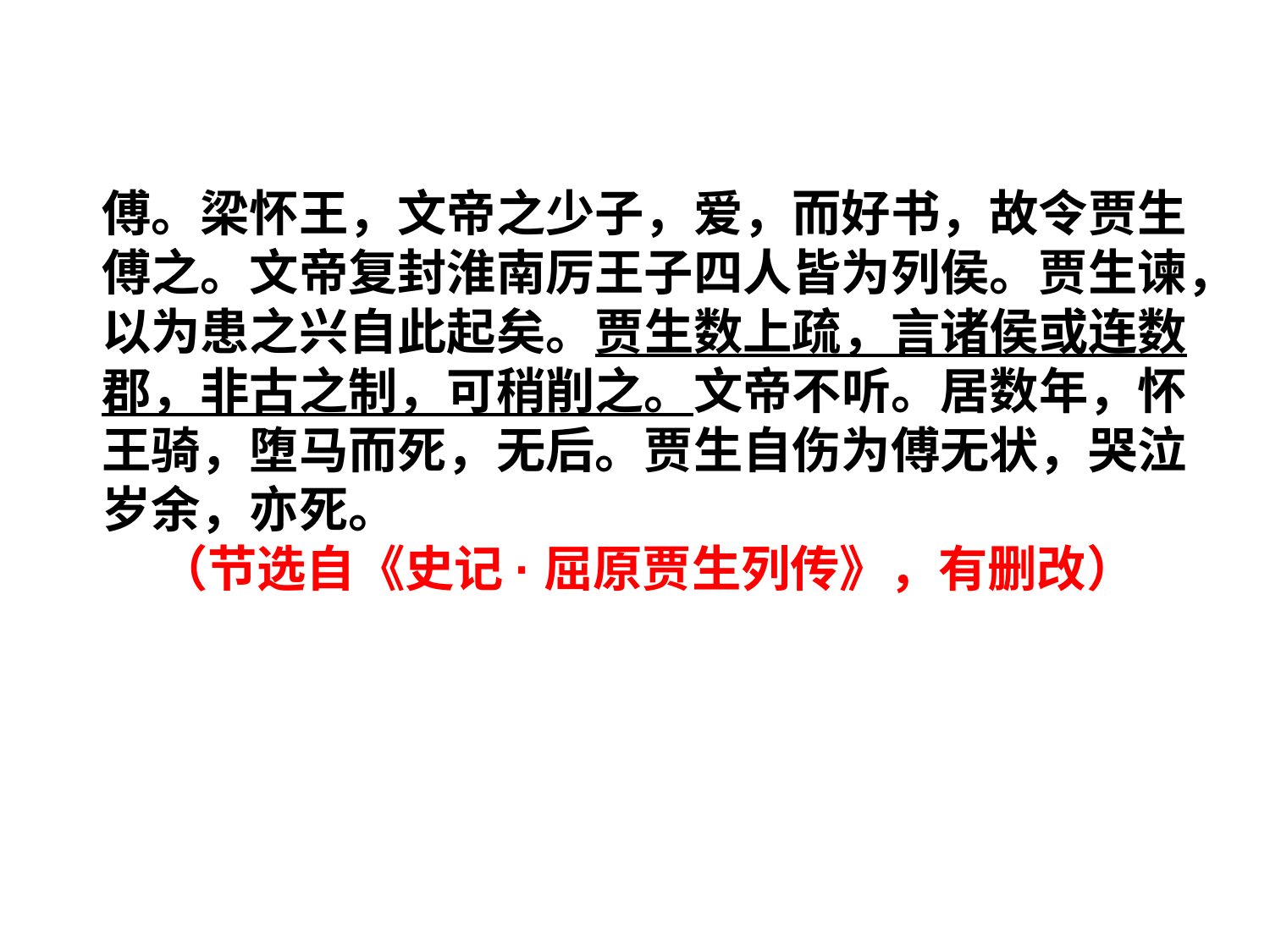

傅。梁怀王，文帝之少子，爱，而好书，故令贾生傅之。文帝复封淮南厉王子四人皆为列侯。贾生谏，以为患之兴自此起矣。贾生数上疏，言诸侯或连数郡，非古之制，可稍削之。文帝不听。居数年，怀王骑，堕马而死，无后。贾生自伤为傅无状，哭泣岁余，亦死。
    （节选自《史记·屈原贾生列传》，有删改）